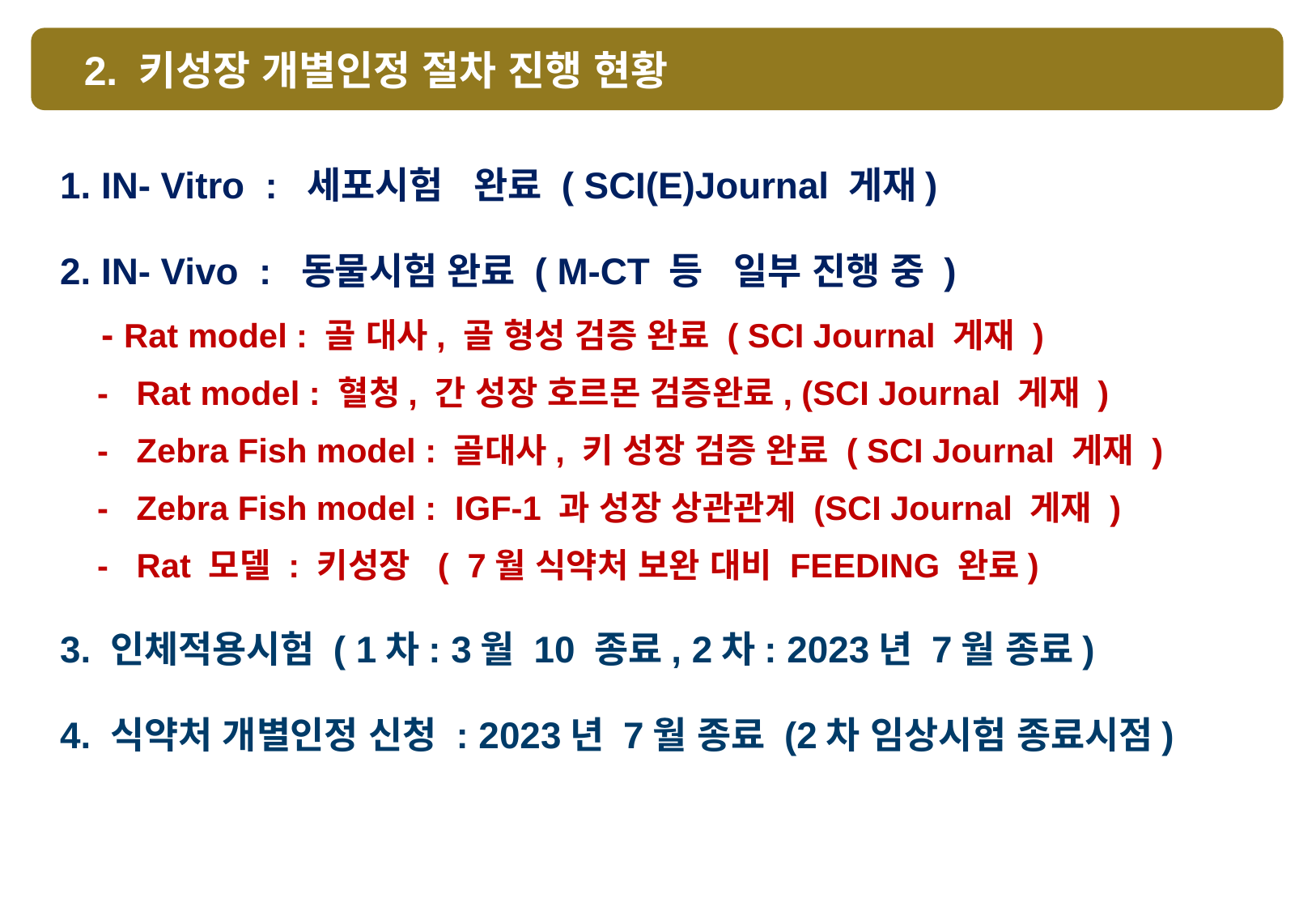

# 2. 키성장 개별인정 절차 진행 현황
1. IN- Vitro  :  세포시험   완료 ( SCI(E)Journal 게재)

2. IN- Vivo  :  동물시험 완료 ( M-CT 등   일부 진행 중 )
    - Rat model : 골 대사, 골 형성 검증 완료 ( SCI Journal 게재 )
    -   Rat model : 혈청, 간 성장 호르몬 검증완료, (SCI Journal 게재 )
    -   Zebra Fish model : 골대사, 키 성장 검증 완료 ( SCI Journal 게재 )
    -   Zebra Fish model :  IGF-1 과 성장 상관관계 (SCI Journal 게재 )
    -   Rat 모델 : 키성장  (  7월 식약처 보완 대비 FEEDING 완료)

3. 인체적용시험 ( 1차: 3월 10 종료, 2차: 2023년 7월 종료)

4. 식약처 개별인정 신청 : 2023년 7월 종료 (2차 임상시험 종료시점)